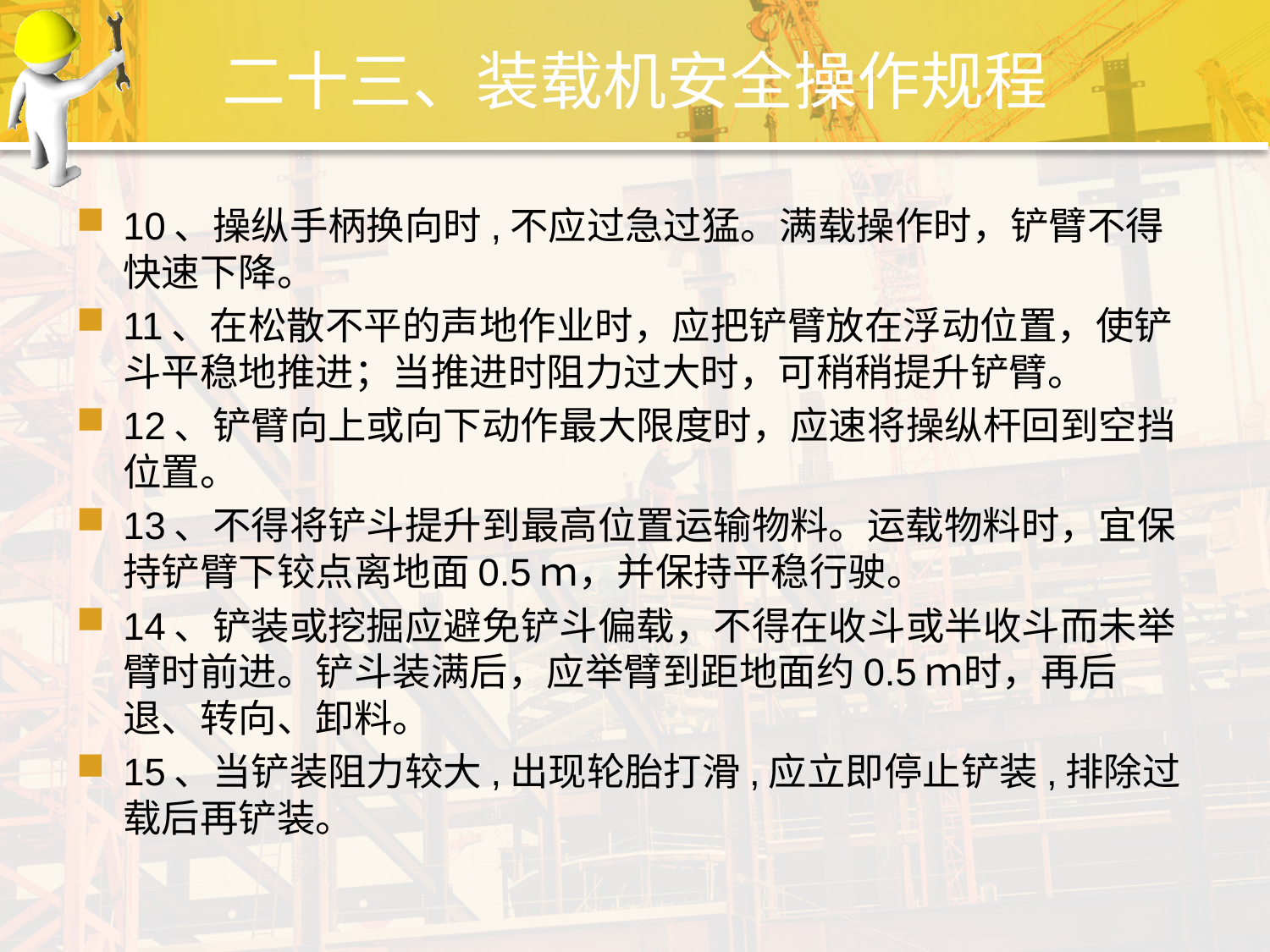

# 二十三、装载机安全操作规程
10、操纵手柄换向时,不应过急过猛。满载操作时，铲臂不得快速下降。
11、在松散不平的声地作业时，应把铲臂放在浮动位置，使铲斗平稳地推进；当推进时阻力过大时，可稍稍提升铲臂。
12、铲臂向上或向下动作最大限度时，应速将操纵杆回到空挡位置。
13、不得将铲斗提升到最高位置运输物料。运载物料时，宜保持铲臂下铰点离地面0.5ｍ，并保持平稳行驶。
14、铲装或挖掘应避免铲斗偏载，不得在收斗或半收斗而未举臂时前进。铲斗装满后，应举臂到距地面约0.5ｍ时，再后退、转向、卸料。
15、当铲装阻力较大,出现轮胎打滑,应立即停止铲装,排除过载后再铲装。